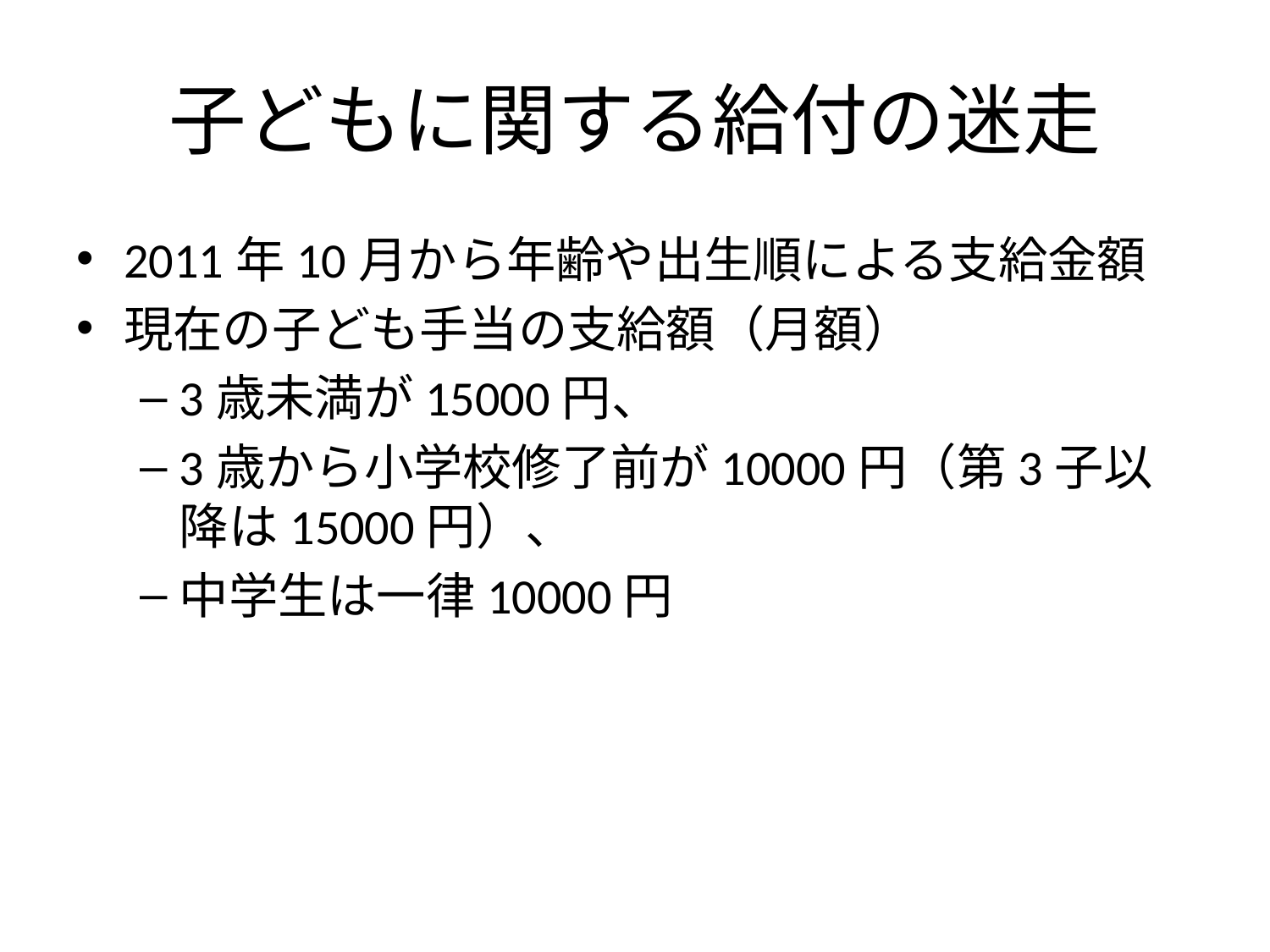

# 子どもに関する給付の迷走
2011年10月から年齢や出生順による支給金額
現在の子ども手当の支給額（月額）
3歳未満が15000円、
3歳から小学校修了前が10000円（第3子以降は15000円）、
中学生は一律10000円